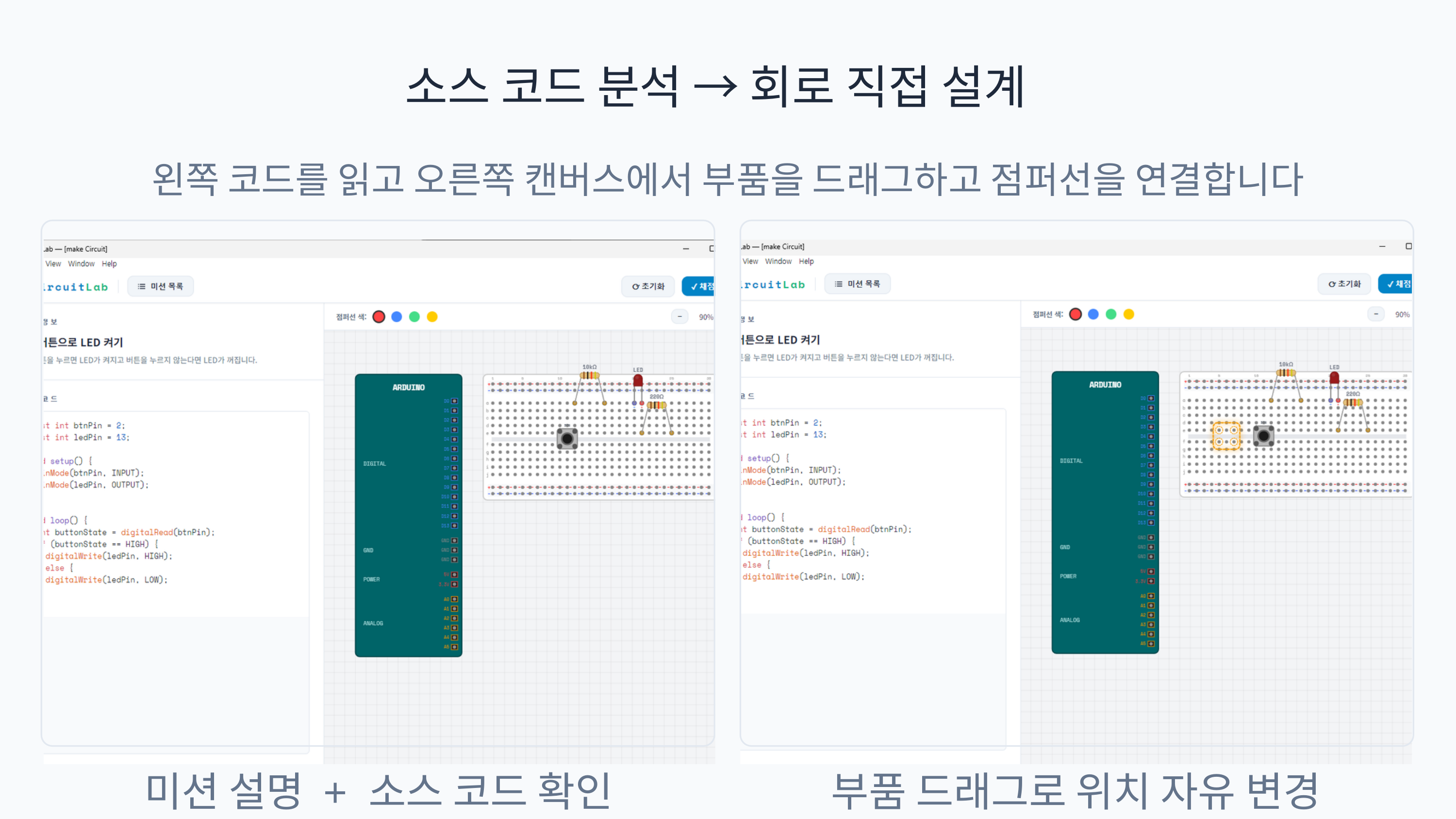

소스 코드 분석 → 회로 직접 설계

왼쪽 코드를 읽고 오른쪽 캔버스에서 부품을 드래그하고 점퍼선을 연결합니다

미션 설명 + 소스 코드 확인

부품 드래그로 위치 자유 변경